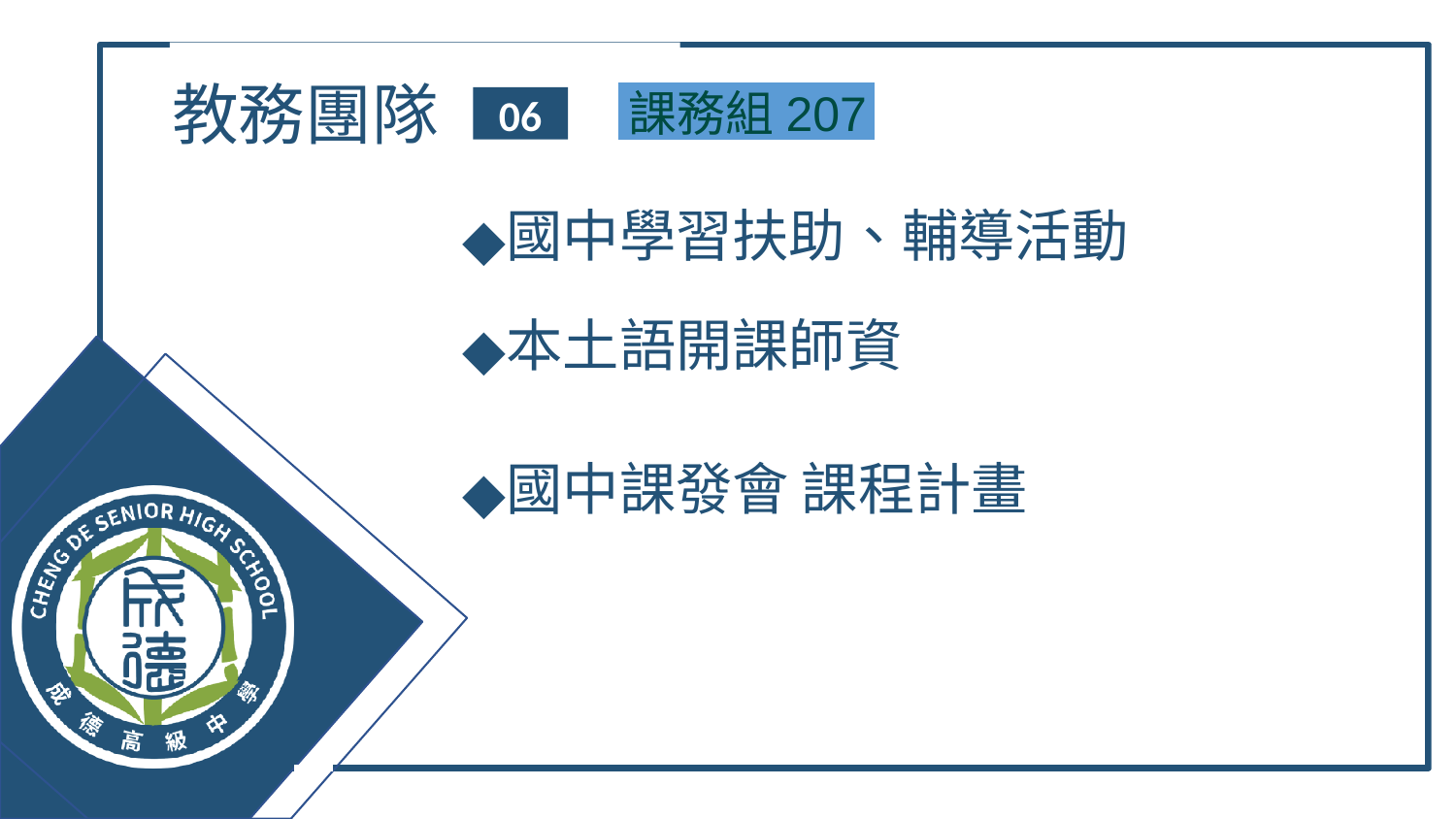

# 教務團隊
課務組207
06
國中學習扶助、輔導活動
本土語開課師資
國中課發會 課程計畫